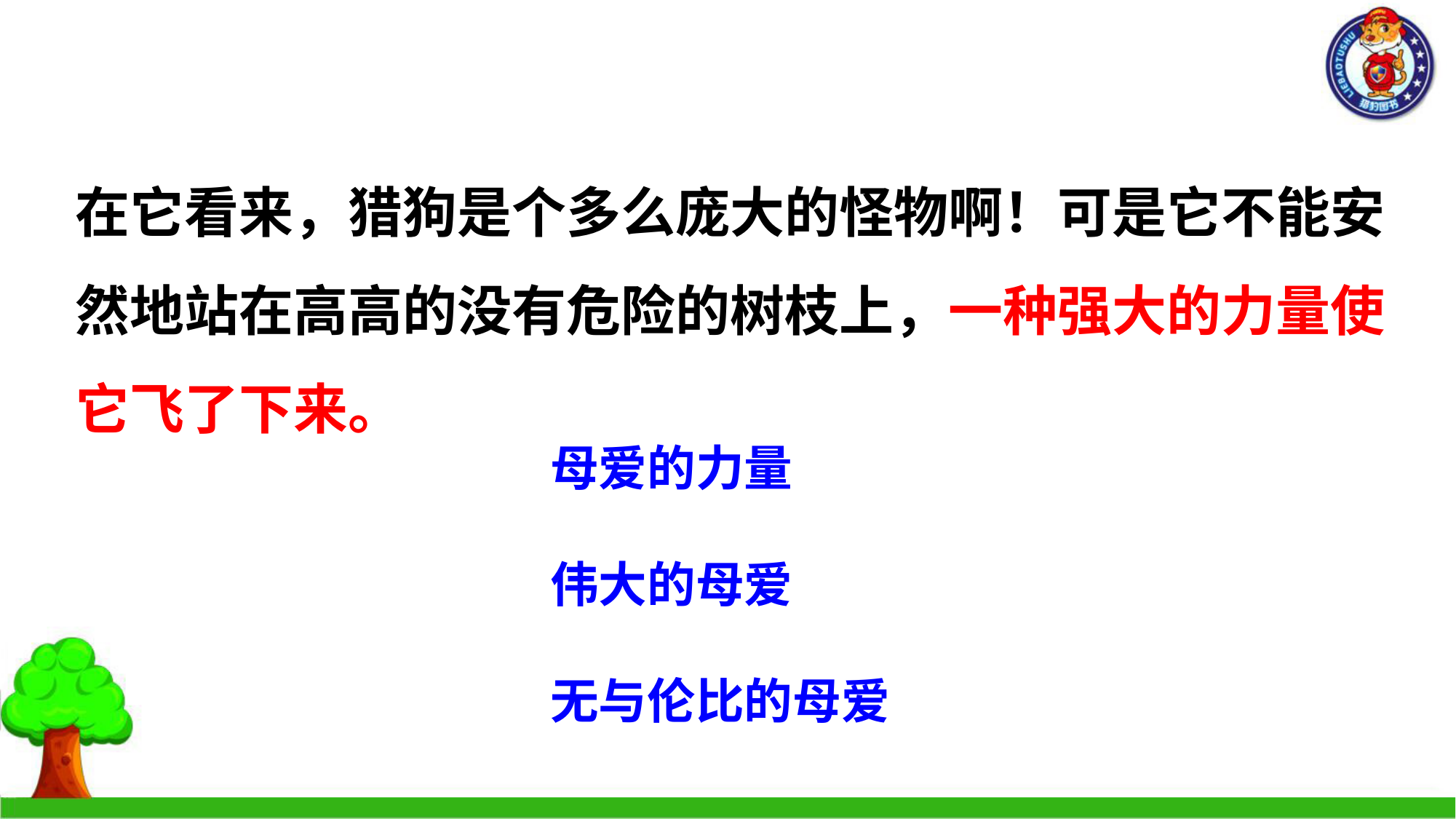

在它看来，猎狗是个多么庞大的怪物啊！可是它不能安然地站在高高的没有危险的树枝上，一种强大的力量使它飞了下来。

母爱的力量

伟大的母爱

无与伦比的母爱